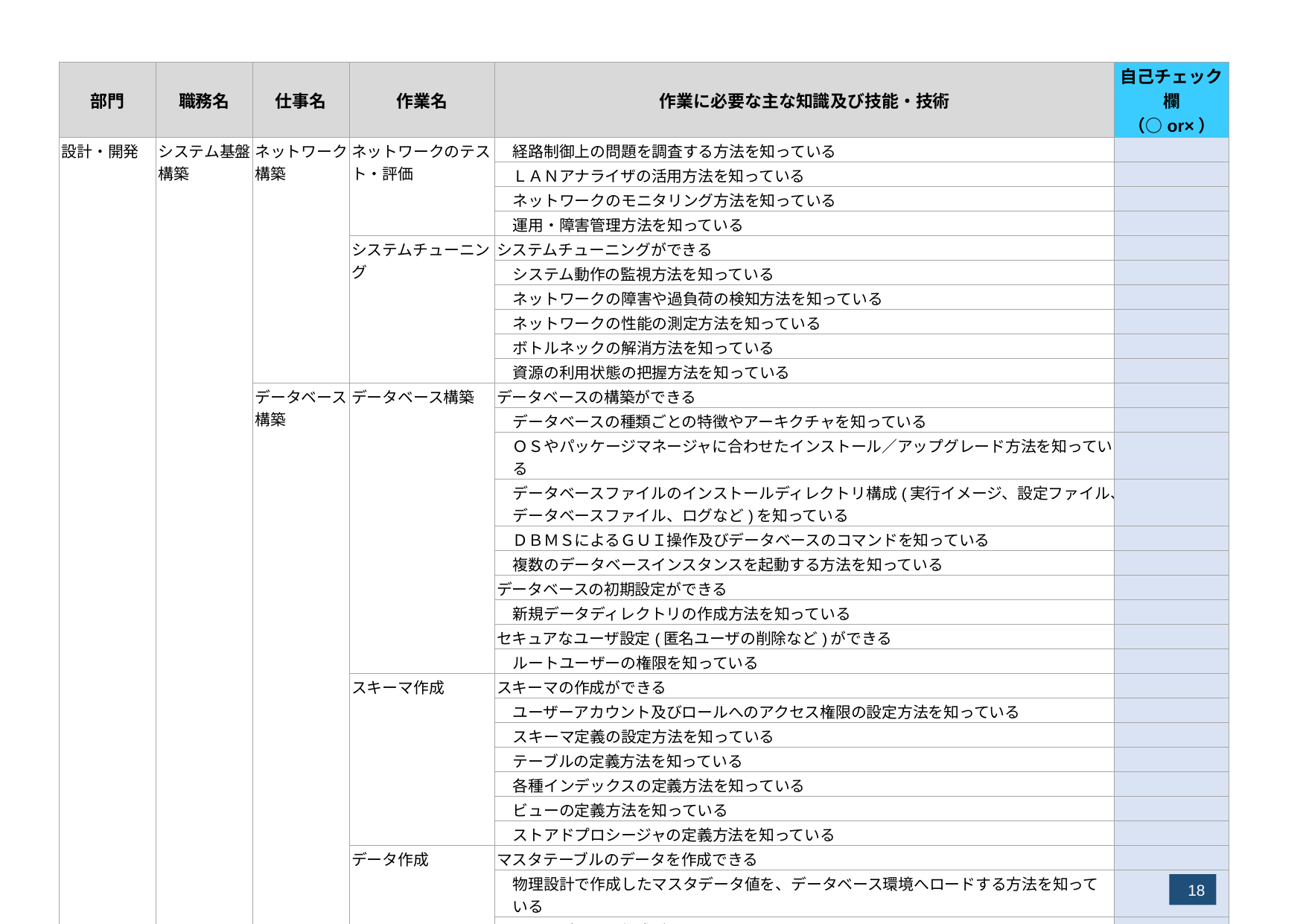

| 部門 | 職務名 | 仕事名 | 作業名 | 作業に必要な主な知識及び技能・技術 | 自己チェック欄 （○or×） |
| --- | --- | --- | --- | --- | --- |
| 設計・開発 | システム基盤構築 | ネットワーク構築 | ネットワークのテスト・評価 | 経路制御上の問題を調査する方法を知っている |  |
|  |  |  |  | ＬＡＮアナライザの活用方法を知っている |  |
|  |  |  |  | ネットワークのモニタリング方法を知っている |  |
|  |  |  |  | 運用・障害管理方法を知っている |  |
|  |  |  | システムチューニング | システムチューニングができる |  |
|  |  |  |  | システム動作の監視方法を知っている |  |
|  |  |  |  | ネットワークの障害や過負荷の検知方法を知っている |  |
|  |  |  |  | ネットワークの性能の測定方法を知っている |  |
|  |  |  |  | ボトルネックの解消方法を知っている |  |
|  |  |  |  | 資源の利用状態の把握方法を知っている |  |
|  |  | データベース構築 | データベース構築 | データベースの構築ができる |  |
|  |  |  |  | データベースの種類ごとの特徴やアーキクチャを知っている |  |
|  |  |  |  | ＯＳやパッケージマネージャに合わせたインストール／アップグレード方法を知っている |  |
|  |  |  |  | データベースファイルのインストールディレクトリ構成(実行イメージ、設定ファイル、データベースファイル、ログなど)を知っている |  |
|  |  |  |  | ＤＢＭＳによるＧＵＩ操作及びデータベースのコマンドを知っている |  |
|  |  |  |  | 複数のデータベースインスタンスを起動する方法を知っている |  |
|  |  |  |  | データベースの初期設定ができる |  |
|  |  |  |  | 新規データディレクトリの作成方法を知っている |  |
|  |  |  |  | セキュアなユーザ設定(匿名ユーザの削除など)ができる |  |
|  |  |  |  | ルートユーザーの権限を知っている |  |
|  |  |  | スキーマ作成 | スキーマの作成ができる |  |
|  |  |  |  | ユーザーアカウント及びロールへのアクセス権限の設定方法を知っている |  |
|  |  |  |  | スキーマ定義の設定方法を知っている |  |
|  |  |  |  | テーブルの定義方法を知っている |  |
|  |  |  |  | 各種インデックスの定義方法を知っている |  |
|  |  |  |  | ビューの定義方法を知っている |  |
|  |  |  |  | ストアドプロシージャの定義方法を知っている |  |
|  |  |  | データ作成 | マスタテーブルのデータを作成できる |  |
|  |  |  |  | 物理設計で作成したマスタデータ値を、データベース環境へロードする方法を知っている |  |
|  |  |  |  | テスト用データの作成ができる |  |
|  |  |  |  | 元となるデータを抽出して必要に応じてデータ変換を行い、データベース環境へロードする方法を知っている |  |
|  |  |  |  | 個人情報保護法を知っている |  |
|  |  |  | 障害対応 | データベースの冗長化の設定ができる |  |
18